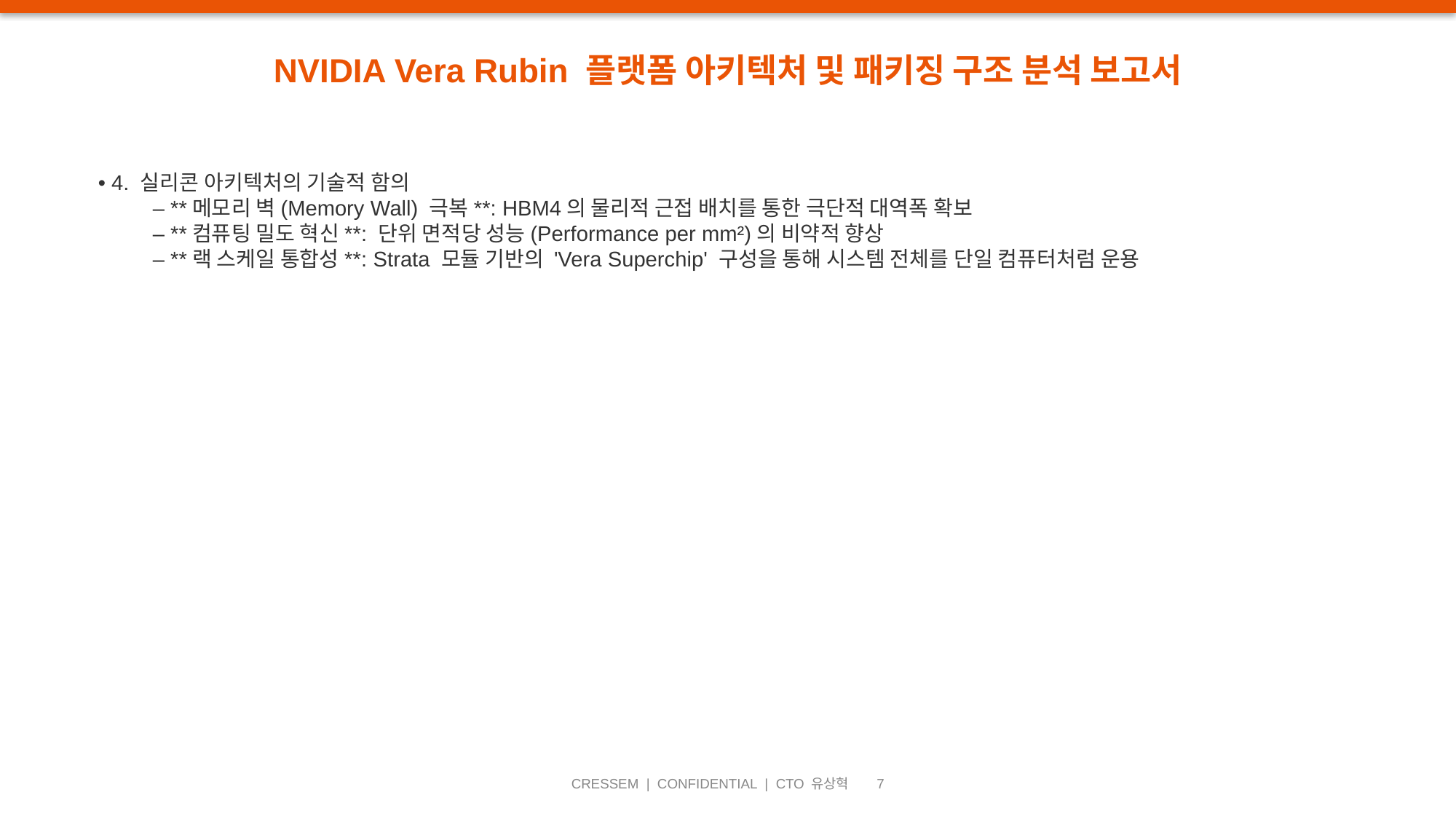

NVIDIA Vera Rubin 플랫폼 아키텍처 및 패키징 구조 분석 보고서
• 4. 실리콘 아키텍처의 기술적 함의
– **메모리 벽(Memory Wall) 극복**: HBM4의 물리적 근접 배치를 통한 극단적 대역폭 확보
– **컴퓨팅 밀도 혁신**: 단위 면적당 성능(Performance per mm²)의 비약적 향상
– **랙 스케일 통합성**: Strata 모듈 기반의 'Vera Superchip' 구성을 통해 시스템 전체를 단일 컴퓨터처럼 운용
CRESSEM  |  CONFIDENTIAL  |  CTO 유상혁        7